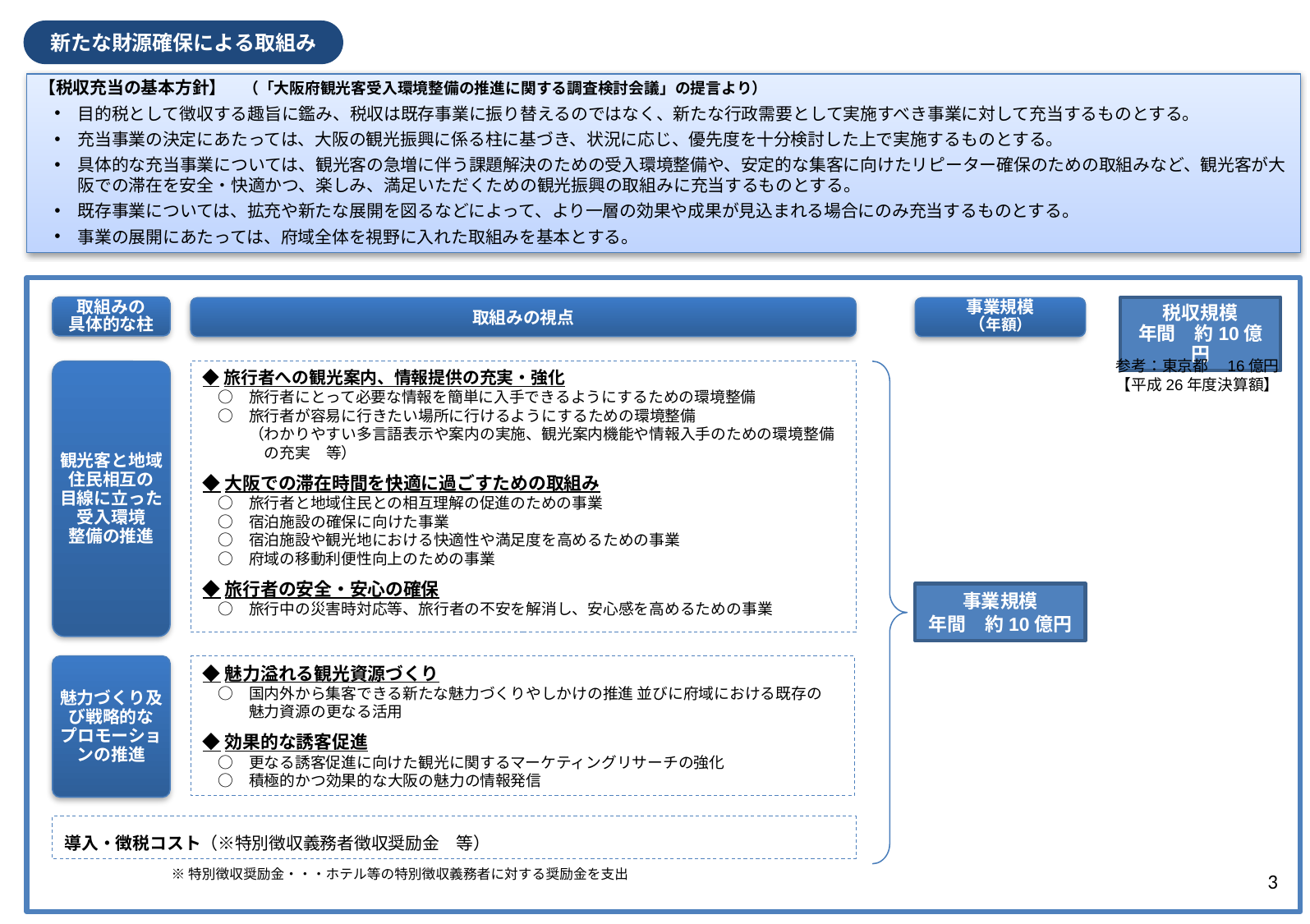

新たな財源確保による取組み
【税収充当の基本方針】　（「大阪府観光客受入環境整備の推進に関する調査検討会議」の提言より）
目的税として徴収する趣旨に鑑み、税収は既存事業に振り替えるのではなく、新たな行政需要として実施すべき事業に対して充当するものとする。
充当事業の決定にあたっては、大阪の観光振興に係る柱に基づき、状況に応じ、優先度を十分検討した上で実施するものとする。
具体的な充当事業については、観光客の急増に伴う課題解決のための受入環境整備や、安定的な集客に向けたリピーター確保のための取組みなど、観光客が大阪での滞在を安全・快適かつ、楽しみ、満足いただくための観光振興の取組みに充当するものとする。
既存事業については、拡充や新たな展開を図るなどによって、より一層の効果や成果が見込まれる場合にのみ充当するものとする。
事業の展開にあたっては、府域全体を視野に入れた取組みを基本とする。

取組みの
具体的な柱
税収規模
年間　約10億円
取組みの視点
事業規模
（年額）
参考：東京都　16億円
【平成26年度決算額】
◆旅行者への観光案内、情報提供の充実・強化
　○　旅行者にとって必要な情報を簡単に入手できるようにするための環境整備
　○　旅行者が容易に行きたい場所に行けるようにするための環境整備
　　　（わかりやすい多言語表示や案内の実施、観光案内機能や情報入手のための環境整備
　　　　の充実　等）
◆大阪での滞在時間を快適に過ごすための取組み
　○　旅行者と地域住民との相互理解の促進のための事業
　○　宿泊施設の確保に向けた事業
　○　宿泊施設や観光地における快適性や満足度を高めるための事業
　○　府域の移動利便性向上のための事業
◆旅行者の安全・安心の確保
　○　旅行中の災害時対応等、旅行者の不安を解消し、安心感を高めるための事業

観光客と地域住民相互の
目線に立った
受入環境
整備の推進
事業規模
年間　約10億円
魅力づくり及び戦略的な
プロモーションの推進
◆魅力溢れる観光資源づくり
　○　国内外から集客できる新たな魅力づくりやしかけの推進 並びに府域における既存の
　　　魅力資源の更なる活用
◆効果的な誘客促進
　○　更なる誘客促進に向けた観光に関するマーケティングリサーチの強化
　○　積極的かつ効果的な大阪の魅力の情報発信
導入・徴税コスト（※特別徴収義務者徴収奨励金　等）
3
※特別徴収奨励金・・・ホテル等の特別徴収義務者に対する奨励金を支出